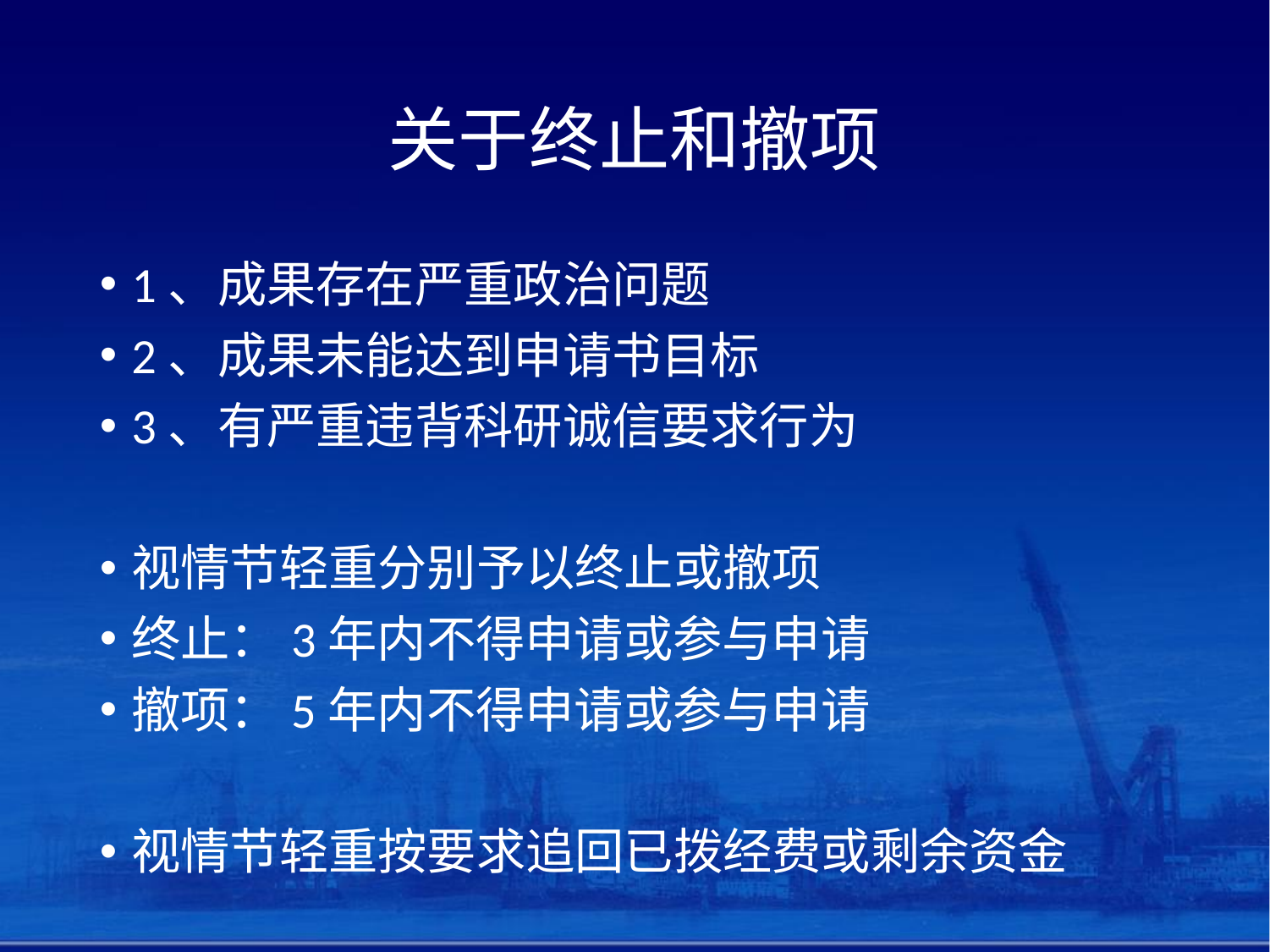

# 关于终止和撤项
1、成果存在严重政治问题
2、成果未能达到申请书目标
3、有严重违背科研诚信要求行为

视情节轻重分别予以终止或撤项
终止：3年内不得申请或参与申请
撤项：5年内不得申请或参与申请

视情节轻重按要求追回已拨经费或剩余资金